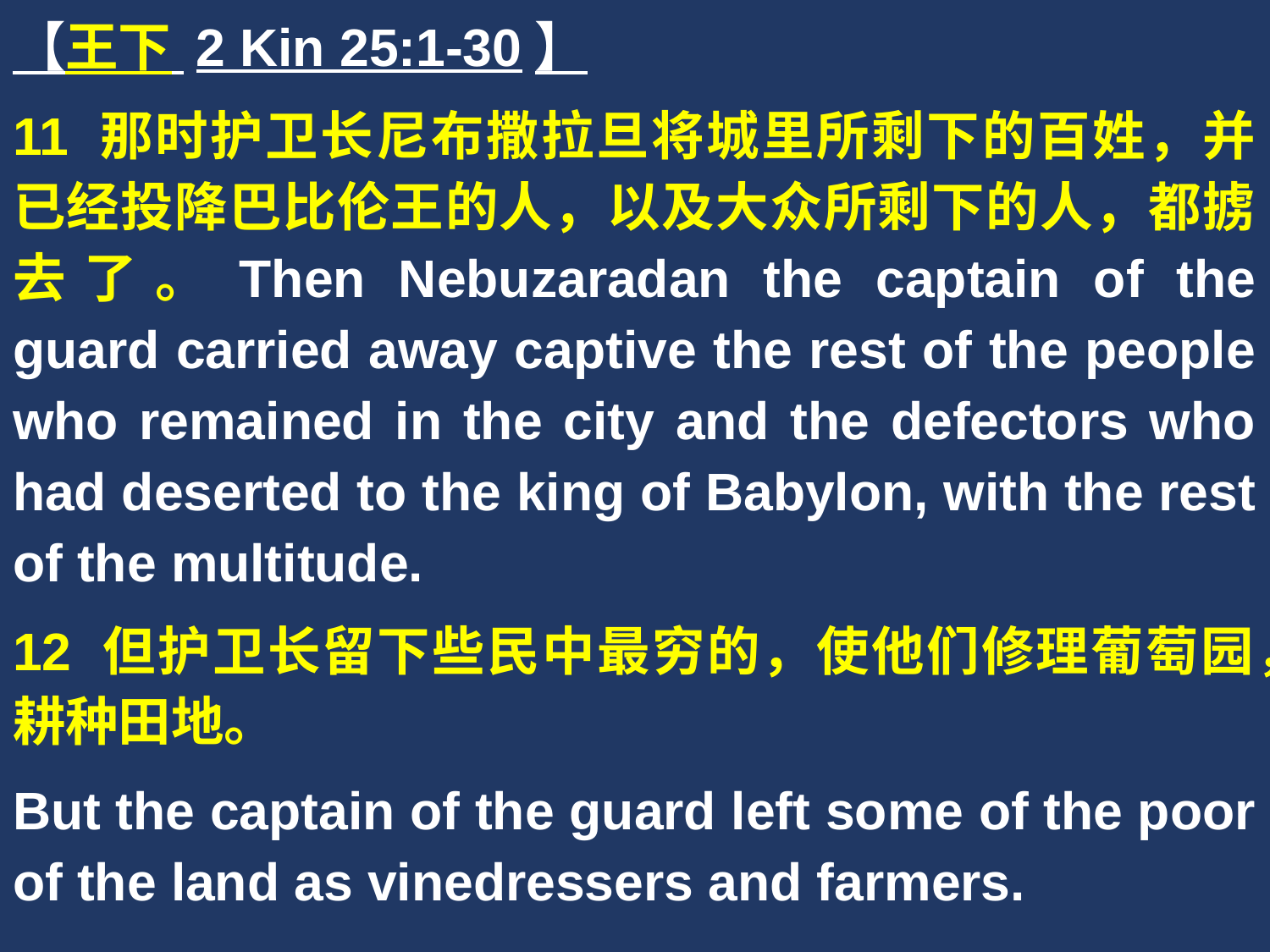

【王下 2 Kin 25:1-30】
11 那时护卫长尼布撒拉旦将城里所剩下的百姓，并已经投降巴比伦王的人，以及大众所剩下的人，都掳去了。Then Nebuzaradan the captain of the guard carried away captive the rest of the people who remained in the city and the defectors who had deserted to the king of Babylon, with the rest of the multitude.
12 但护卫长留下些民中最穷的，使他们修理葡萄园，耕种田地。
But the captain of the guard left some of the poor of the land as vinedressers and farmers.